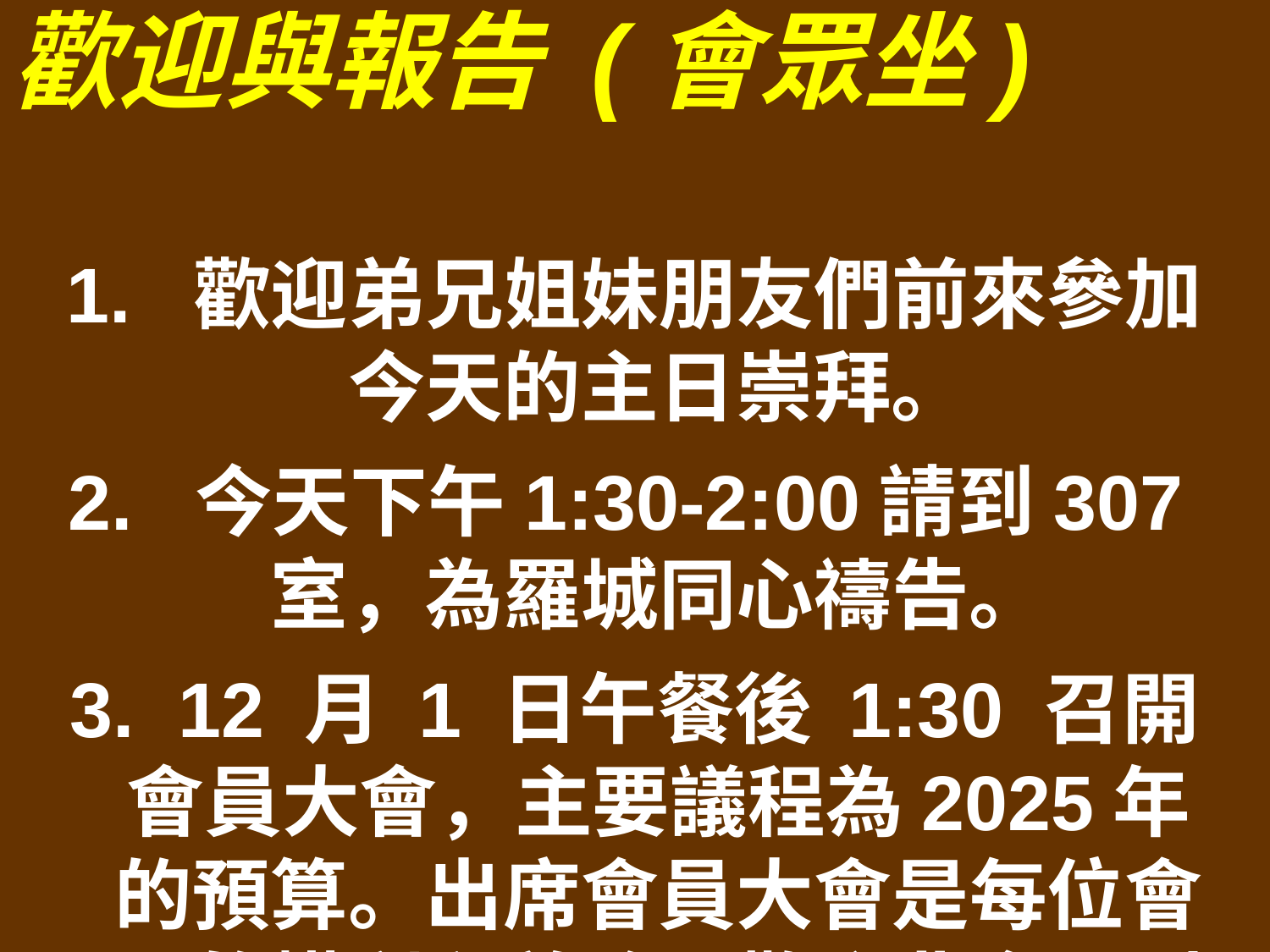

歡迎與報告 (會眾坐)

1.  歡迎弟兄姐妹朋友們前來參加今天的主日崇拜。
2.  今天下午1:30-2:00請到307室，為羅城同心禱告。
3.  12 月 1 日午餐後 1:30 召開會員大會，主要議程為2025年的預算。出席會員大會是每位會員的權利和義務。歡迎非會員列席旁聽。